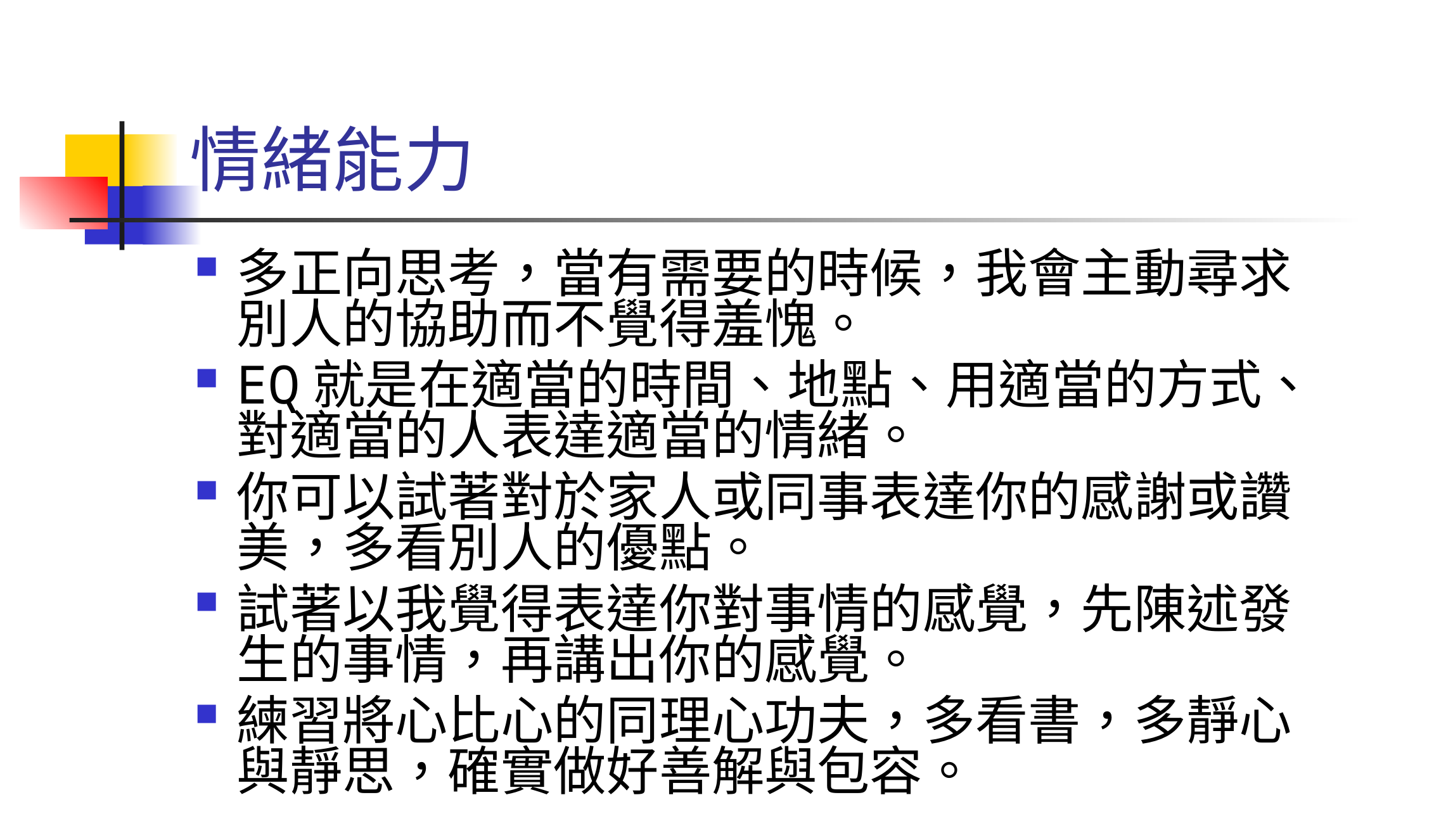

# 情緒能力
多正向思考，當有需要的時候，我會主動尋求別人的協助而不覺得羞愧。
EQ就是在適當的時間、地點、用適當的方式、對適當的人表達適當的情緒。
你可以試著對於家人或同事表達你的感謝或讚美，多看別人的優點。
試著以我覺得表達你對事情的感覺，先陳述發生的事情，再講出你的感覺。
練習將心比心的同理心功夫，多看書，多靜心與靜思，確實做好善解與包容。